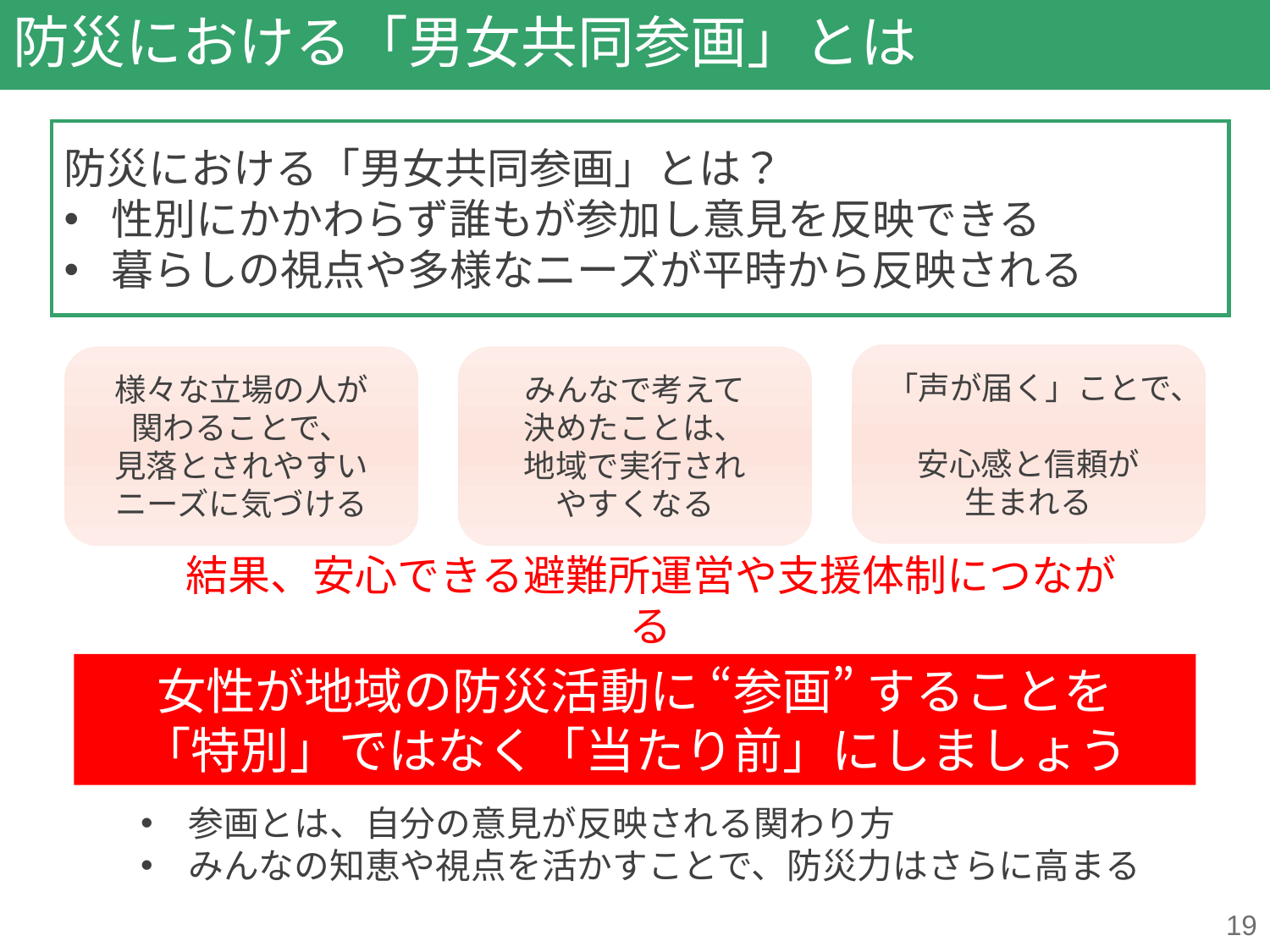

# 防災における「男女共同参画」とは
防災における「男女共同参画」とは？
性別にかかわらず誰もが参加し意見を反映できる
暮らしの視点や多様なニーズが平時から反映される
「声が届く」ことで、
安心感と信頼が
生まれる
様々な立場の人が
関わることで、
見落とされやすい
ニーズに気づける
みんなで考えて
決めたことは、
地域で実行され
やすくなる
結果、安心できる避難所運営や支援体制につながる
女性が地域の防災活動に “参画” することを
「特別」ではなく「当たり前」にしましょう
参画とは、自分の意見が反映される関わり方
みんなの知恵や視点を活かすことで、防災力はさらに高まる
19